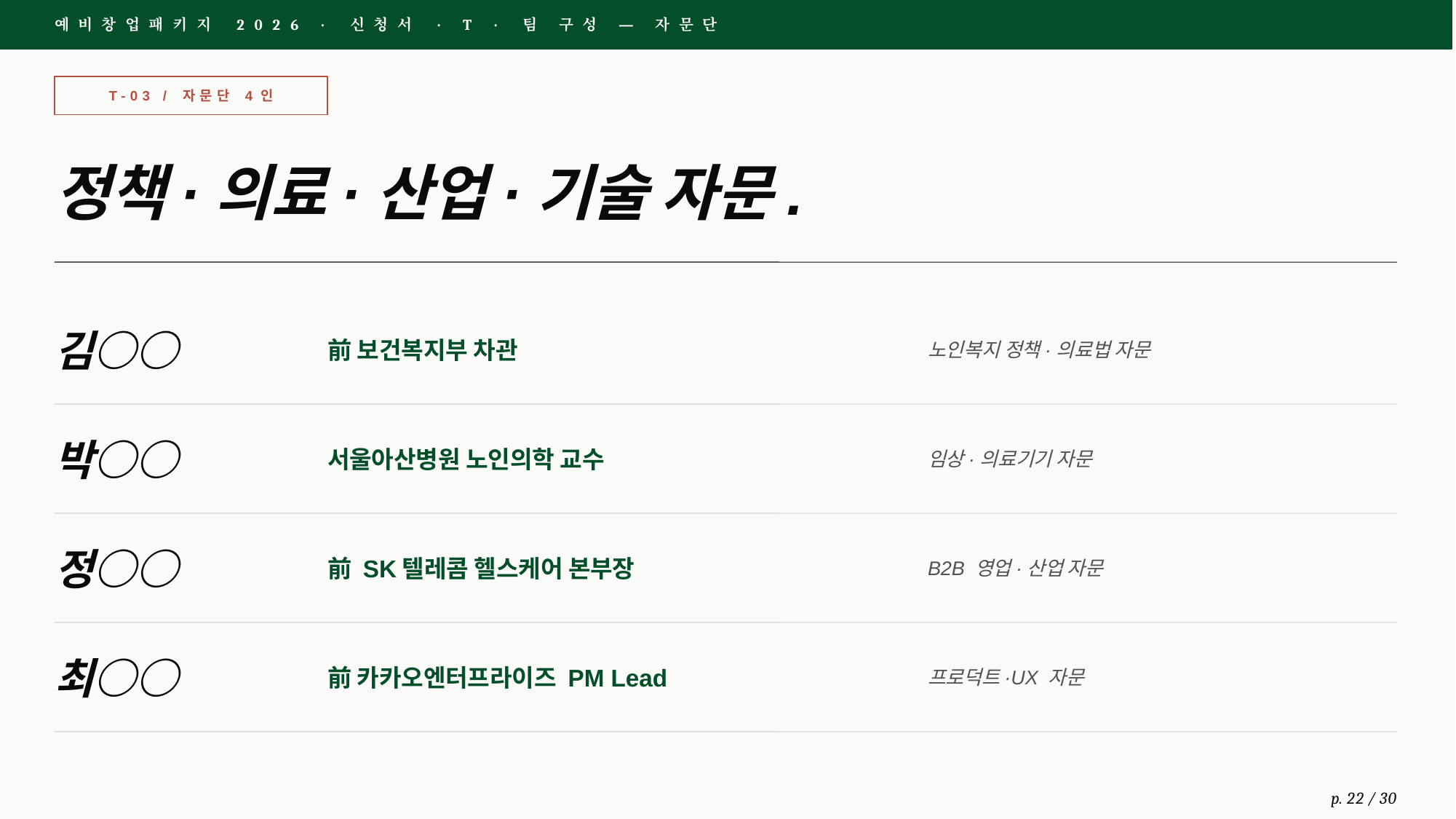

예비창업패키지 2026 · 신청서 · T · 팀 구성 — 자문단

T-03 / 자문단 4인
정책·의료·산업·기술 자문.

김○○
前 보건복지부 차관
노인복지 정책·의료법 자문

박○○
서울아산병원 노인의학 교수
임상·의료기기 자문

정○○
前 SK텔레콤 헬스케어 본부장
B2B 영업·산업 자문

최○○
前 카카오엔터프라이즈 PM Lead
프로덕트·UX 자문

p. 22 / 30